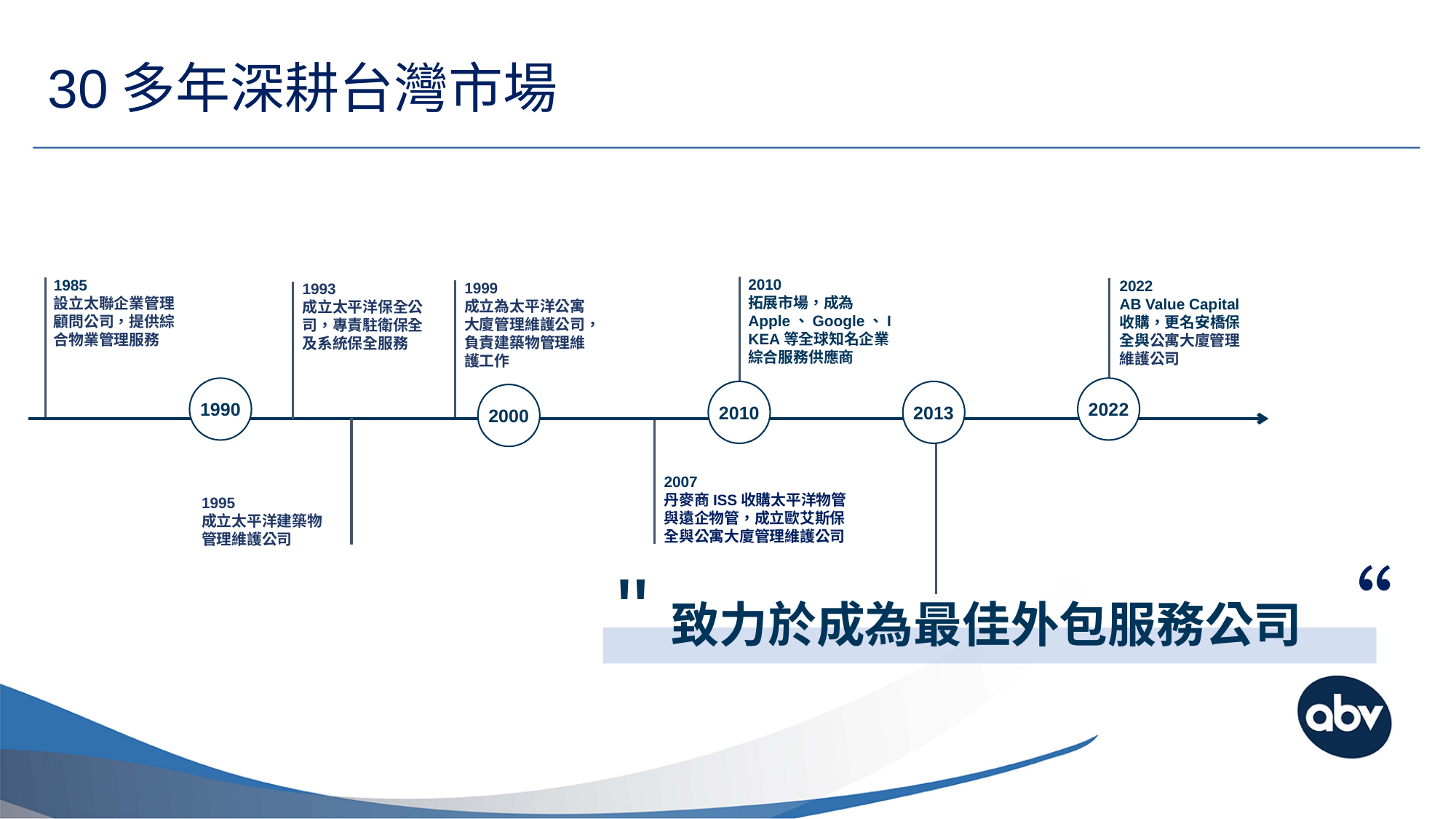

30多年深耕台灣市場
2010
拓展市場，成為Apple、Google、IKEA等全球知名企業綜合服務供應商

1985
設立太聯企業管理顧問公司，提供綜合物業管理服務

2022
AB Value Capital收購，更名安橋保全與公寓大廈管理維護公司

1999
成立為太平洋公寓大廈管理維護公司，負責建築物管理維護工作

1993
成立太平洋保全公司，專責駐衛保全及系統保全服務

1990
2022
2010
2013
2000
2007
丹麥商ISS收購太平洋物管與遠企物管，成立歐艾斯保全與公寓大廈管理維護公司

1995
成立太平洋建築物管理維護公司
"致力於成為最佳外包服務公司“